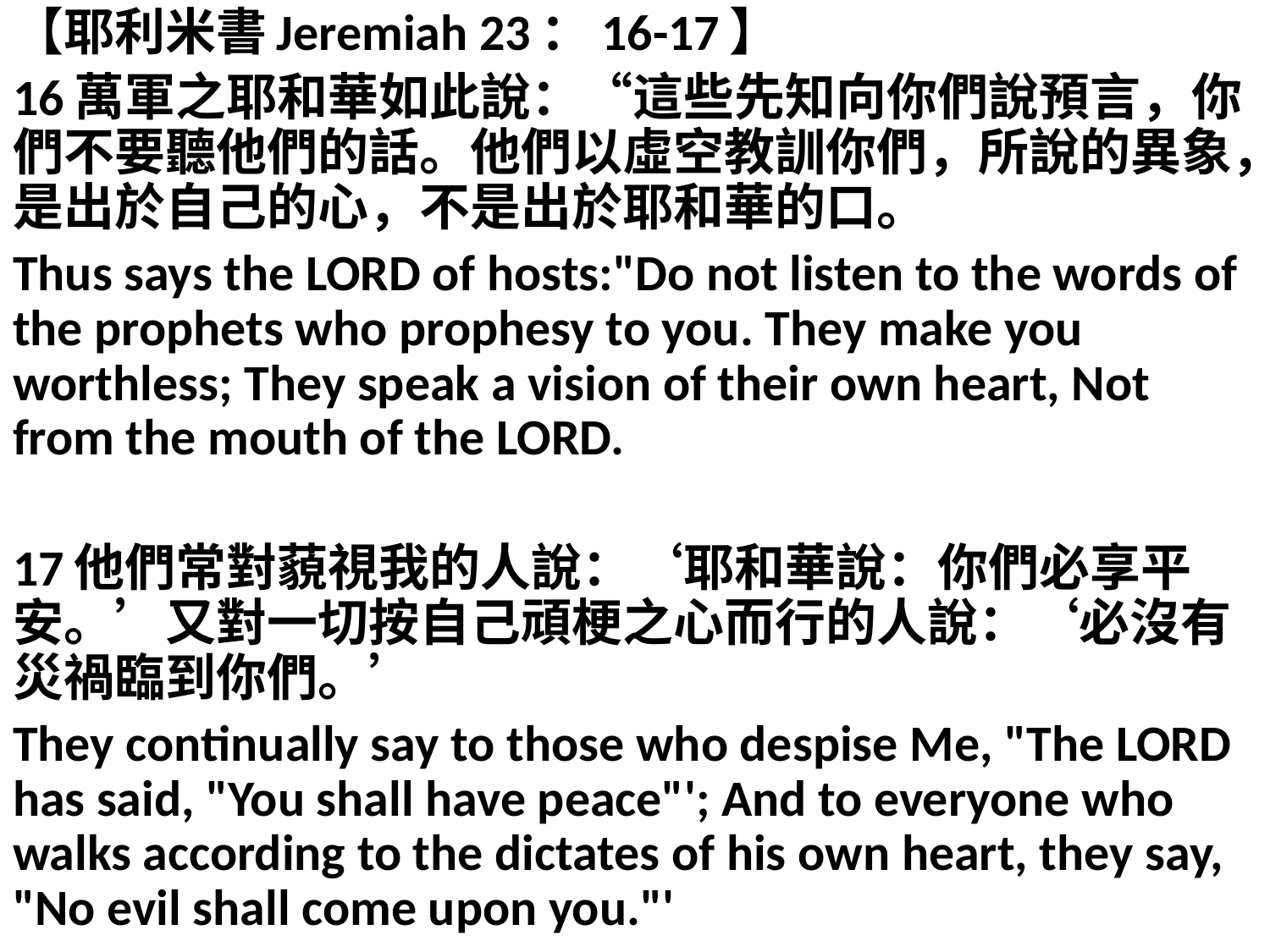

【耶利米書Jeremiah 23：16-17】
16萬軍之耶和華如此說：“這些先知向你們說預言，你們不要聽他們的話。他們以虛空教訓你們，所說的異象，是出於自己的心，不是出於耶和華的口。
Thus says the LORD of hosts:"Do not listen to the words of the prophets who prophesy to you. They make you worthless; They speak a vision of their own heart, Not from the mouth of the LORD.

17他們常對藐視我的人說：‘耶和華說：你們必享平安。’又對一切按自己頑梗之心而行的人說：‘必沒有災禍臨到你們。’
They continually say to those who despise Me, "The LORD has said, "You shall have peace"'; And to everyone who walks according to the dictates of his own heart, they say, "No evil shall come upon you."'